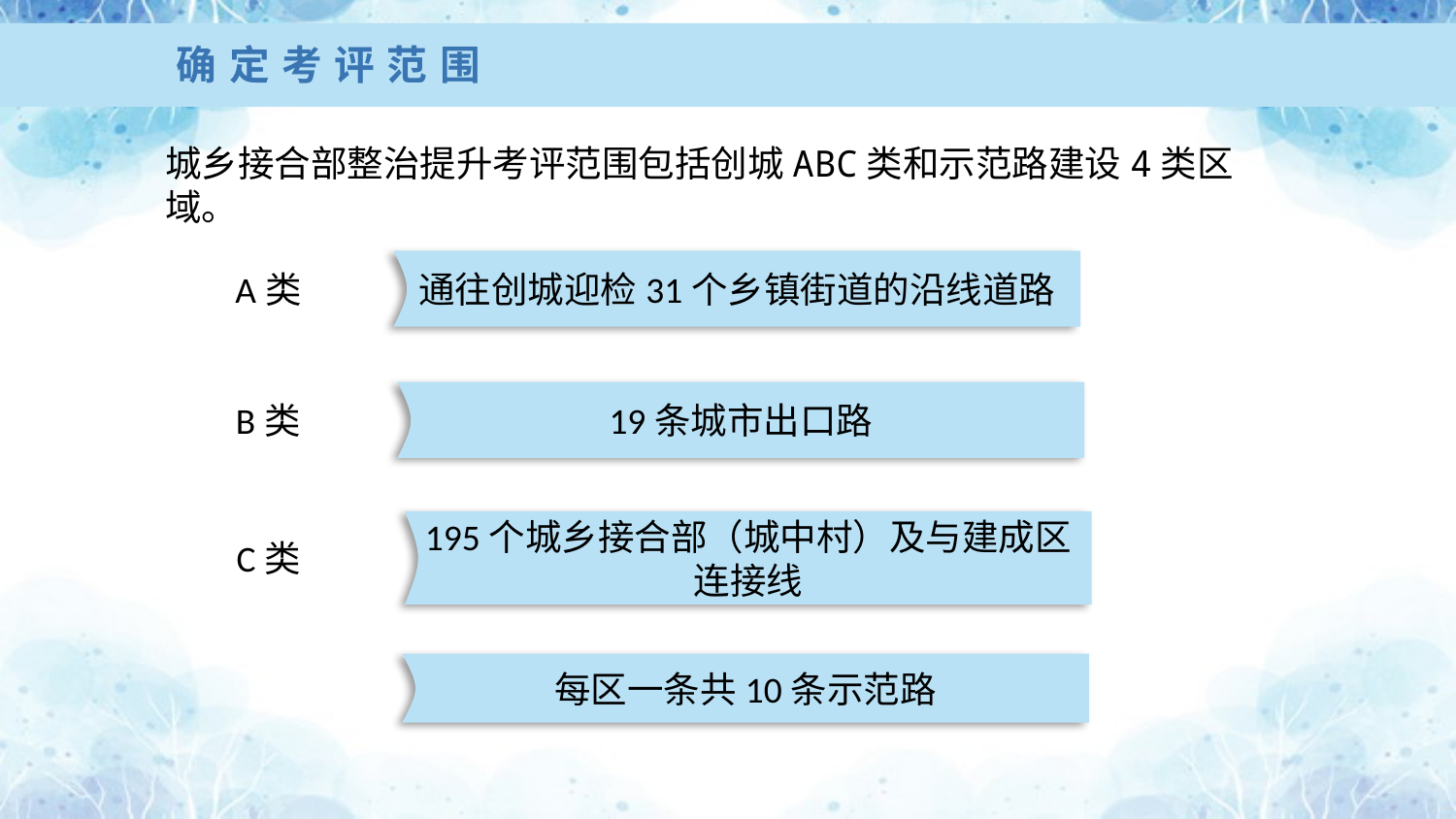

确定考评范围
城乡接合部整治提升考评范围包括创城ABC类和示范路建设4类区域。
通往创城迎检31个乡镇街道的沿线道路
A类
19条城市出口路
B类
195个城乡接合部（城中村）及与建成区连接线
C类
每区一条共10条示范路